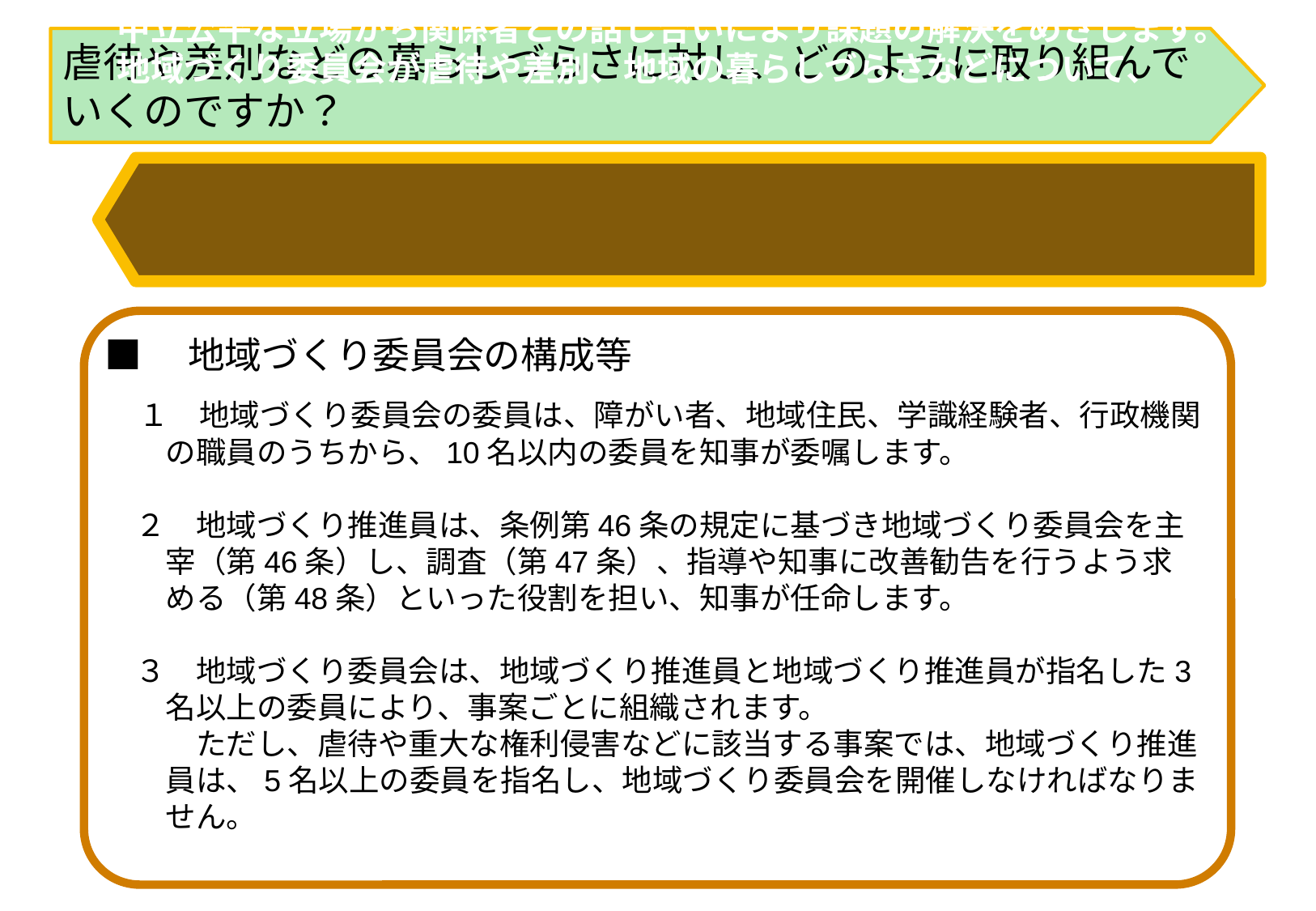

虐待や差別などの暮らしづらさに対し、どのように取り組んでいくのですか？

地域づくり委員会が虐待や差別、地域の暮らしづらさなどについて、
中立公平な立場から関係者との話し合いにより課題の解決をめざします。
■　地域づくり委員会の構成等

　１　地域づくり委員会の委員は、障がい者、地域住民、学識経験者、行政機関
　　の職員のうちから、10名以内の委員を知事が委嘱します。

　２　地域づくり推進員は、条例第46条の規定に基づき地域づくり委員会を主
　　宰（第46条）し、調査（第47条）、指導や知事に改善勧告を行うよう求
　　める（第48条）といった役割を担い、知事が任命します。

　３　地域づくり委員会は、地域づくり推進員と地域づくり推進員が指名した3
　　名以上の委員により、事案ごとに組織されます。
　　　ただし、虐待や重大な権利侵害などに該当する事案では、地域づくり推進
　　員は、5名以上の委員を指名し、地域づくり委員会を開催しなければなりま
　　せん。